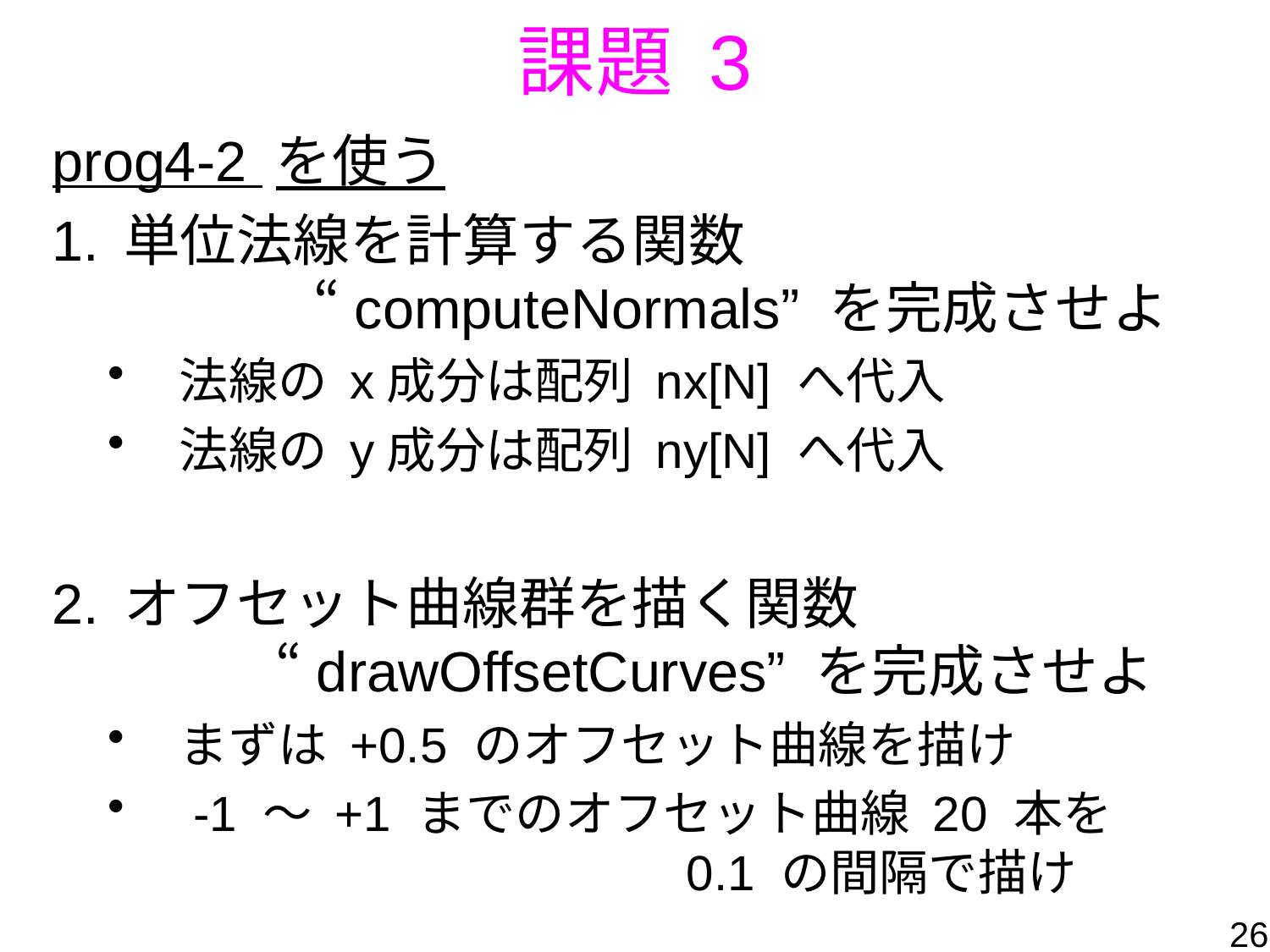

課題 3
prog4-2 を使う
単位法線を計算する関数
               “computeNormals” を完成させよ
法線の x成分は配列 nx[N] へ代入
法線の y成分は配列 ny[N] へ代入

オフセット曲線群を描く関数
            “drawOffsetCurves” を完成させよ
まずは +0.5 のオフセット曲線を描け
 -1 ～ +1 までのオフセット曲線 20 本を
                                             0.1 の間隔で描け
26